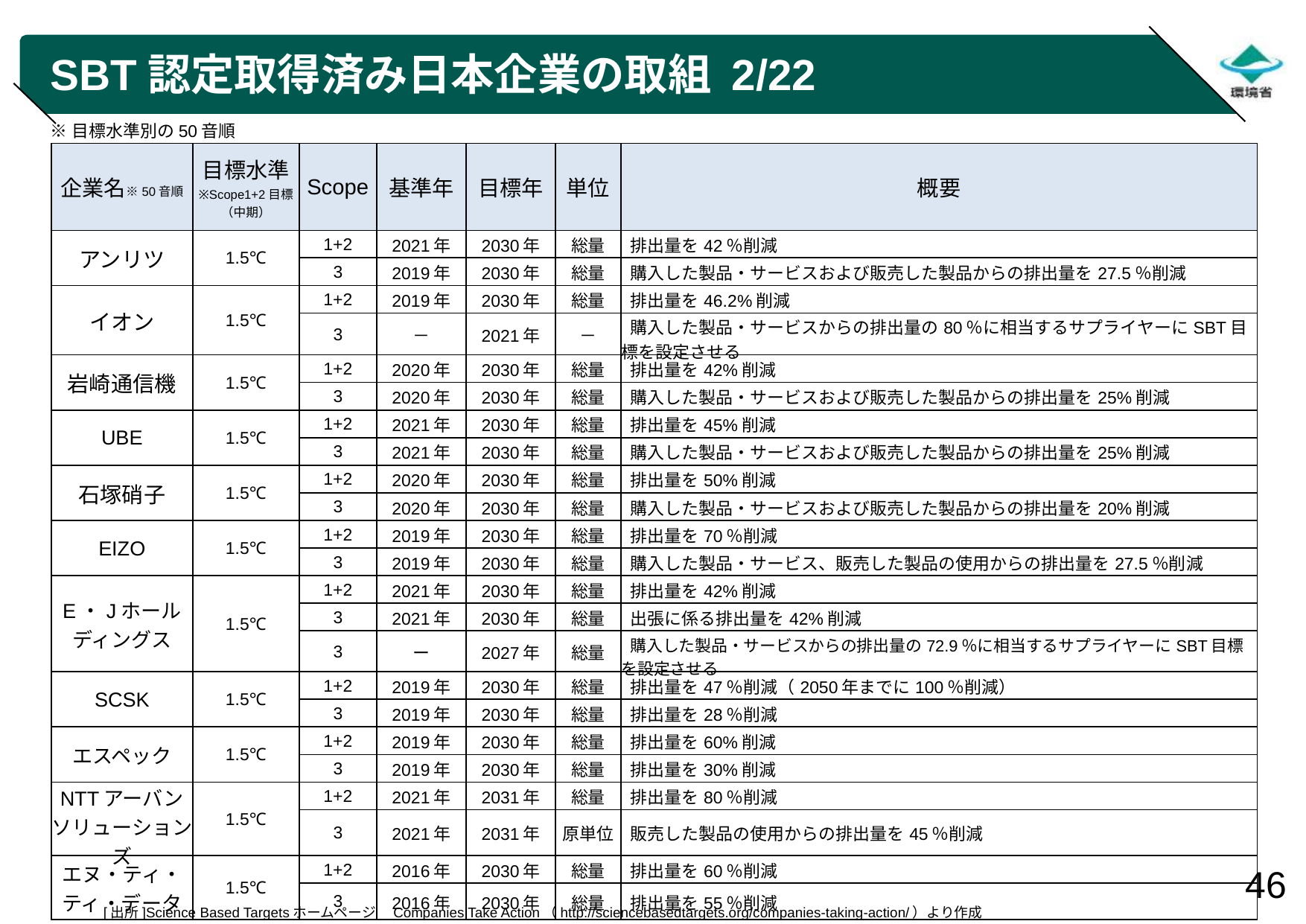

# SBT認定取得済み日本企業の取組 2/22
※目標水準別の50音順
| 企業名※50音順 | 目標水準 ※Scope1+2目標（中期） | Scope | 基準年 | 目標年 | 単位 | 概要 |
| --- | --- | --- | --- | --- | --- | --- |
| アンリツ | 1.5℃ | 1+2 | 2021年 | 2030年 | 総量 | 排出量を42％削減 |
|  |  | 3 | 2019年 | 2030年 | 総量 | 購入した製品・サービスおよび販売した製品からの排出量を27.5％削減 |
| イオン | 1.5℃ | 1+2 | 2019年 | 2030年 | 総量 | 排出量を46.2%削減 |
|  |  | 3 | － | 2021年 | － | 購入した製品・サービスからの排出量の80％に相当するサプライヤーにSBT目標を設定させる |
| 岩崎通信機 | 1.5℃ | 1+2 | 2020年 | 2030年 | 総量 | 排出量を42%削減 |
|  |  | 3 | 2020年 | 2030年 | 総量 | 購入した製品・サービスおよび販売した製品からの排出量を25%削減 |
| UBE | 1.5℃ | 1+2 | 2021年 | 2030年 | 総量 | 排出量を45%削減 |
|  |  | 3 | 2021年 | 2030年 | 総量 | 購入した製品・サービスおよび販売した製品からの排出量を25%削減 |
| 石塚硝子 | 1.5℃ | 1+2 | 2020年 | 2030年 | 総量 | 排出量を50%削減 |
|  |  | 3 | 2020年 | 2030年 | 総量 | 購入した製品・サービスおよび販売した製品からの排出量を20%削減 |
| EIZO | 1.5℃ | 1+2 | 2019年 | 2030年 | 総量 | 排出量を70％削減 |
|  |  | 3 | 2019年 | 2030年 | 総量 | 購入した製品・サービス、販売した製品の使用からの排出量を27.5％削減 |
| E・Jホールディングス | 1.5℃ | 1+2 | 2021年 | 2030年 | 総量 | 排出量を42%削減 |
|  |  | 3 | 2021年 | 2030年 | 総量 | 出張に係る排出量を42%削減 |
|  |  | 3 | ー | 2027年 | 総量 | 購入した製品・サービスからの排出量の72.9％に相当するサプライヤーにSBT目標を設定させる |
| SCSK | 1.5℃ | 1+2 | 2019年 | 2030年 | 総量 | 排出量を47％削減（2050年までに100％削減） |
|  |  | 3 | 2019年 | 2030年 | 総量 | 排出量を28％削減 |
| エスペック | 1.5℃ | 1+2 | 2019年 | 2030年 | 総量 | 排出量を60%削減 |
|  |  | 3 | 2019年 | 2030年 | 総量 | 排出量を30%削減 |
| NTTアーバンソリューションズ | 1.5℃ | 1+2 | 2021年 | 2031年 | 総量 | 排出量を80％削減 |
|  |  | 3 | 2021年 | 2031年 | 原単位 | 販売した製品の使用からの排出量を45％削減 |
| エヌ・ティ・ティ・データ | 1.5℃ | 1+2 | 2016年 | 2030年 | 総量 | 排出量を60％削減 |
|  |  | 3 | 2016年 | 2030年 | 総量 | 排出量を55％削減 |
[出所]Science Based Targetsホームページ　Companies Take Action（http://sciencebasedtargets.org/companies-taking-action/）より作成